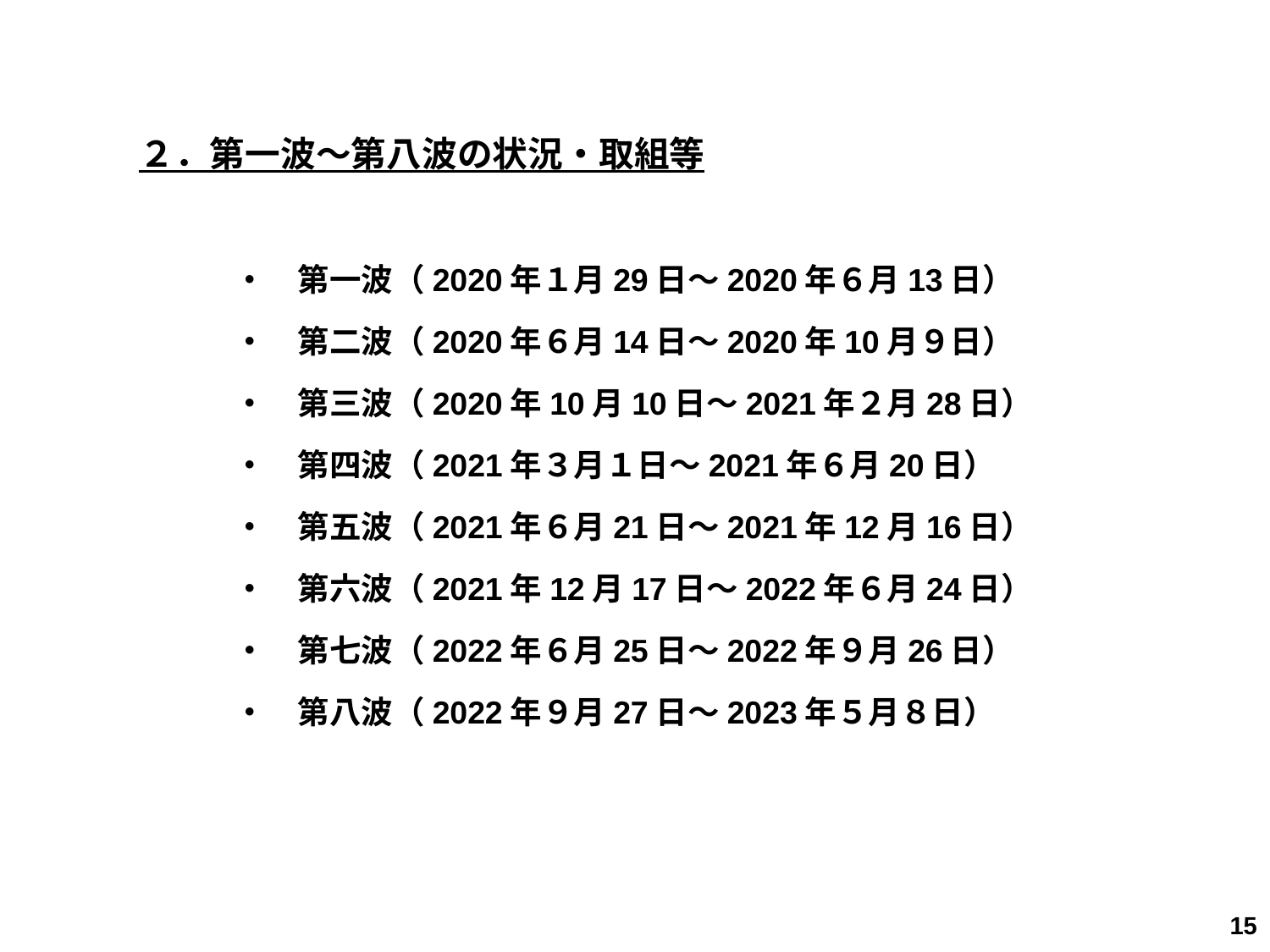

２．第一波～第八波の状況・取組等

　　　・　第一波（2020年１月29日～2020年６月13日）
　　　・　第二波（2020年６月14日～2020年10月９日）
　　　・　第三波（2020年10月10日～2021年２月28日）
　　　・　第四波（2021年３月１日～2021年６月20日）
　　　・　第五波（2021年６月21日～2021年12月16日）
　　　・　第六波（2021年12月17日～2022年６月24日）
　　　・　第七波（2022年６月25日～2022年９月26日）
　　　・　第八波（2022年９月27日～2023年５月８日）

15